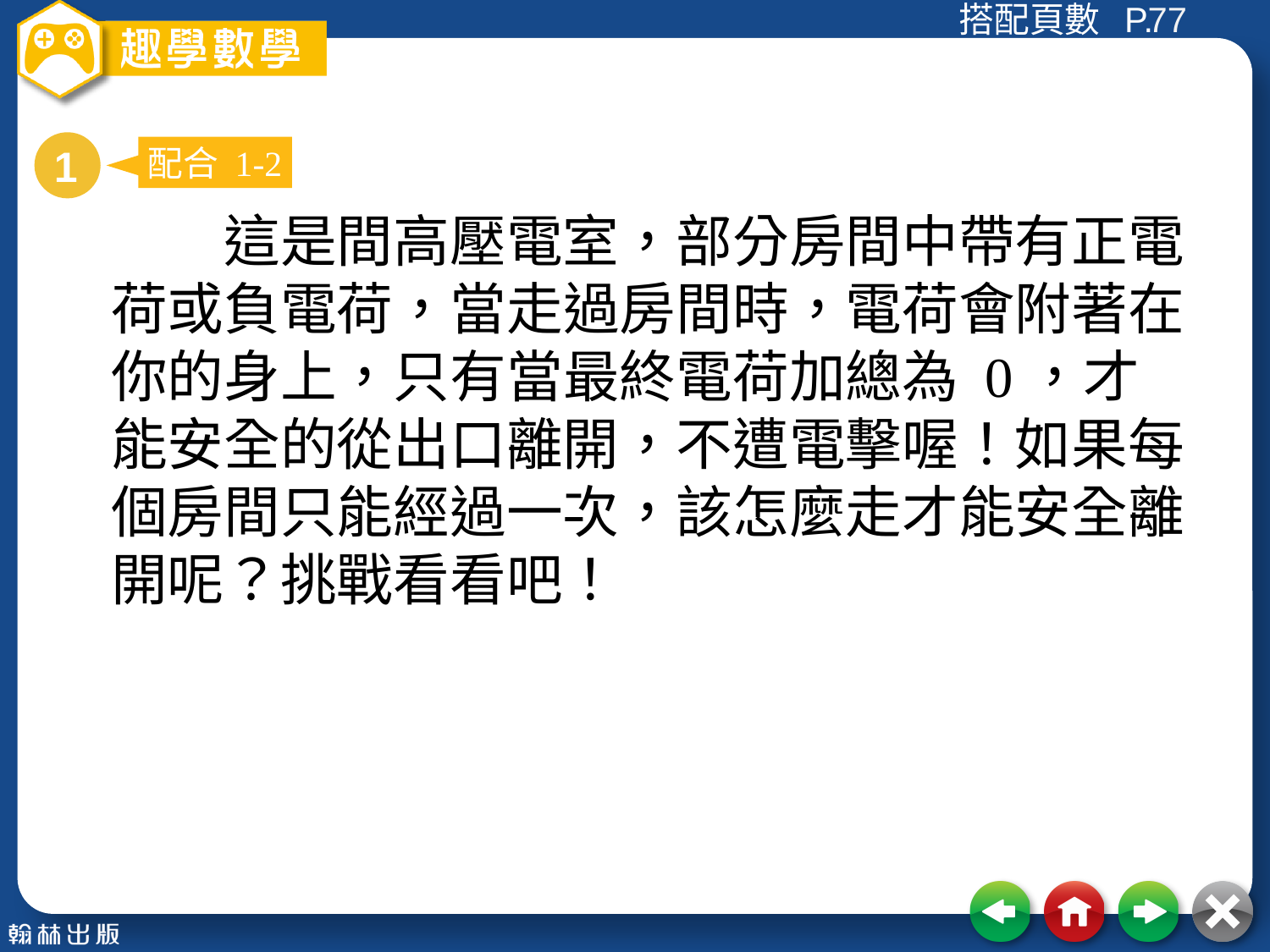

77
1
配合 1-2

　　這是間高壓電室，部分房間中帶有正電荷或負電荷，當走過房間時，電荷會附著在你的身上，只有當最終電荷加總為 0，才能安全的從出口離開，不遭電擊喔！如果每個房間只能經過一次，該怎麼走才能安全離開呢？挑戰看看吧！